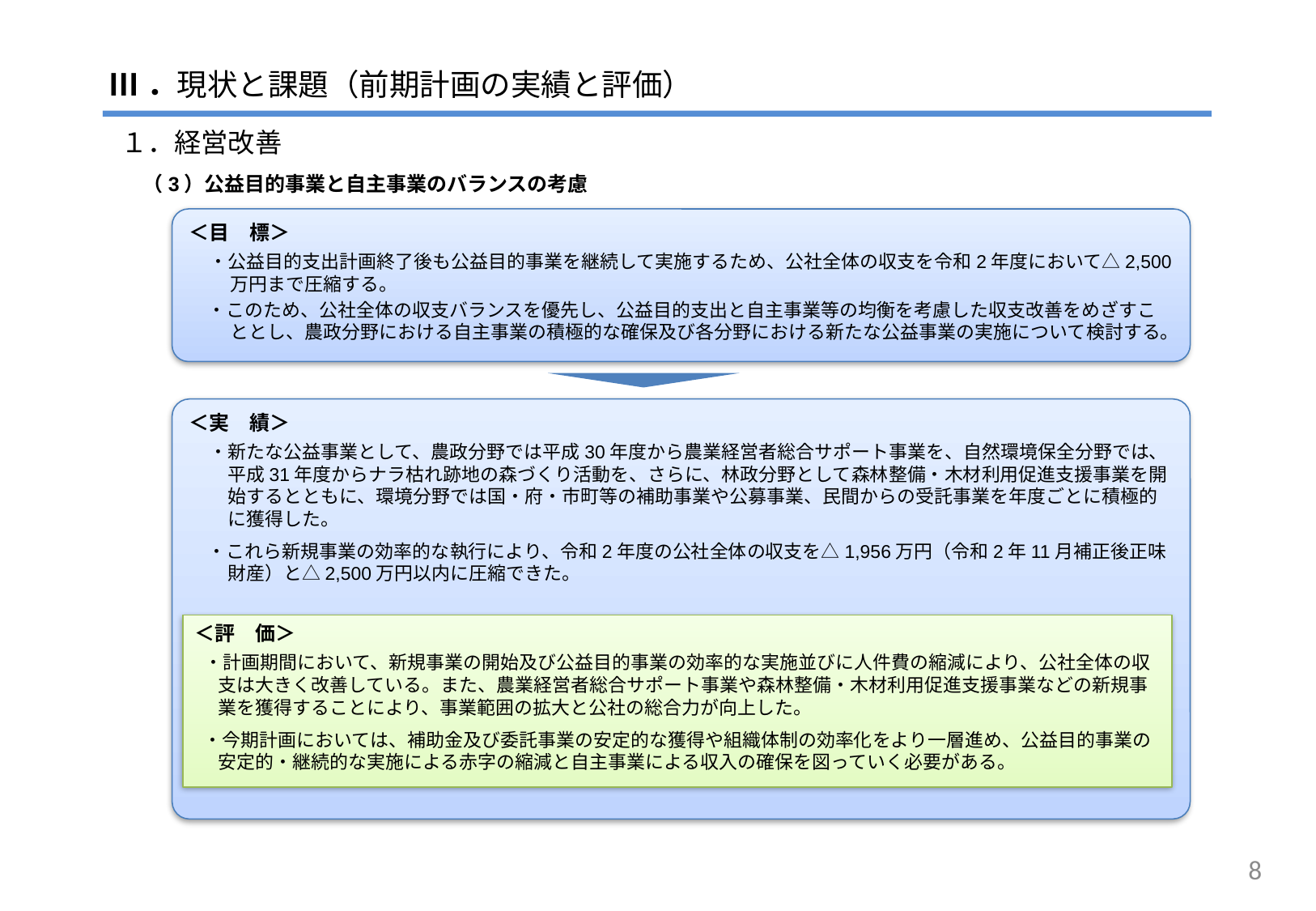

# Ⅲ．現状と課題（前期計画の実績と評価）

 １．経営改善
（3）公益目的事業と自主事業のバランスの考慮
＜目　標＞
　・公益目的支出計画終了後も公益目的事業を継続して実施するため、公社全体の収支を令和2年度において△2,500万円まで圧縮する。
　・このため、公社全体の収支バランスを優先し、公益目的支出と自主事業等の均衡を考慮した収支改善をめざすこととし、農政分野における自主事業の積極的な確保及び各分野における新たな公益事業の実施について検討する。

＜実　績＞
　・新たな公益事業として、農政分野では平成30年度から農業経営者総合サポート事業を、自然環境保全分野では、平成31年度からナラ枯れ跡地の森づくり活動を、さらに、林政分野として森林整備・木材利用促進支援事業を開始するとともに、環境分野では国・府・市町等の補助事業や公募事業、民間からの受託事業を年度ごとに積極的に獲得した。
　・これら新規事業の効率的な執行により、令和2年度の公社全体の収支を△1,956万円（令和2年11月補正後正味財産）と△2,500万円以内に圧縮できた。

＜評　価＞
 ・計画期間において、新規事業の開始及び公益目的事業の効率的な実施並びに人件費の縮減により、公社全体の収支は大きく改善している。また、農業経営者総合サポート事業や森林整備・木材利用促進支援事業などの新規事業を獲得することにより、事業範囲の拡大と公社の総合力が向上した。
 ・今期計画においては、補助金及び委託事業の安定的な獲得や組織体制の効率化をより一層進め、公益目的事業の安定的・継続的な実施による赤字の縮減と自主事業による収入の確保を図っていく必要がある。
8